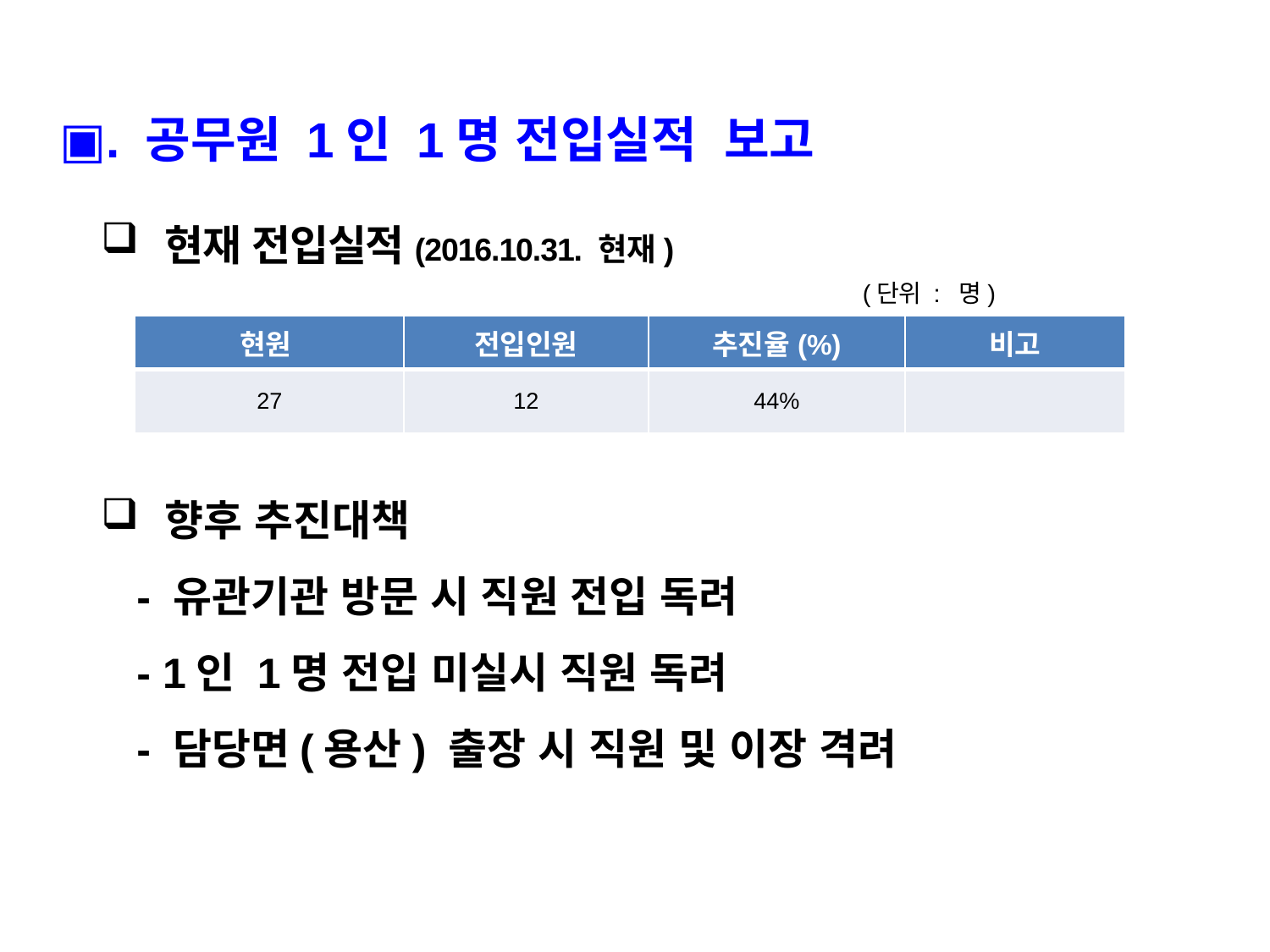

▣. 공무원 1인 1명 전입실적  보고
현재 전입실적(2016.10.31. 현재)
                                                                                                                             (단위 :  명)

향후 추진대책
   - 유관기관 방문 시 직원 전입 독려
   - 1인 1명 전입 미실시 직원 독려
   - 담당면(용산) 출장 시 직원 및 이장 격려

| 현원 | 전입인원 | 추진율(%) | 비고 |
| --- | --- | --- | --- |
| 27 | 12 | 44% |  |